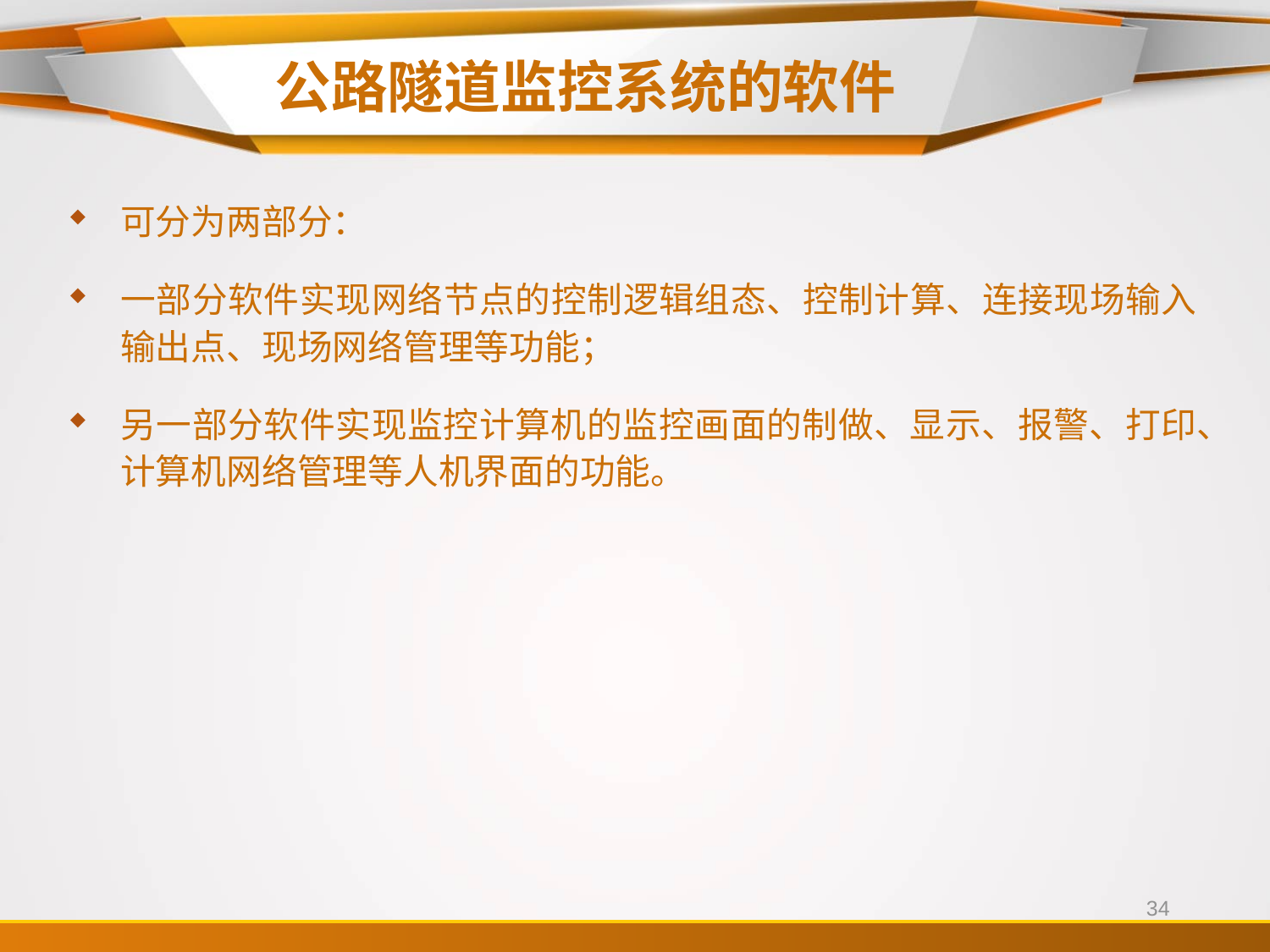

# 公路隧道监控系统的软件
可分为两部分：
一部分软件实现网络节点的控制逻辑组态、控制计算、连接现场输入输出点、现场网络管理等功能；
另一部分软件实现监控计算机的监控画面的制做、显示、报警、打印、计算机网络管理等人机界面的功能。
34